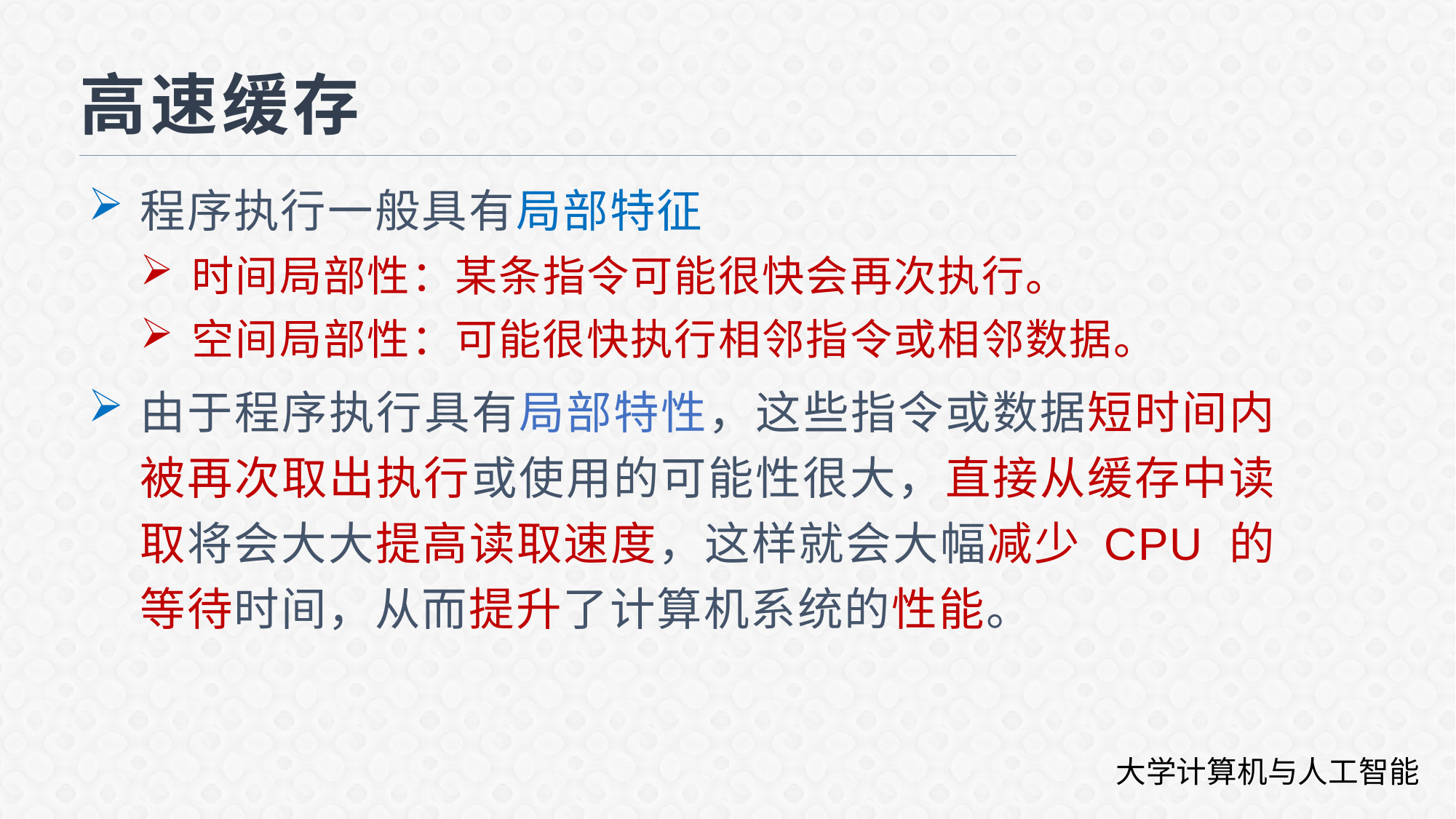

# 高速缓存
程序执行一般具有局部特征
时间局部性：某条指令可能很快会再次执行。
空间局部性：可能很快执行相邻指令或相邻数据。
由于程序执行具有局部特性，这些指令或数据短时间内被再次取出执行或使用的可能性很大，直接从缓存中读取将会大大提高读取速度，这样就会大幅减少 CPU 的等待时间，从而提升了计算机系统的性能。